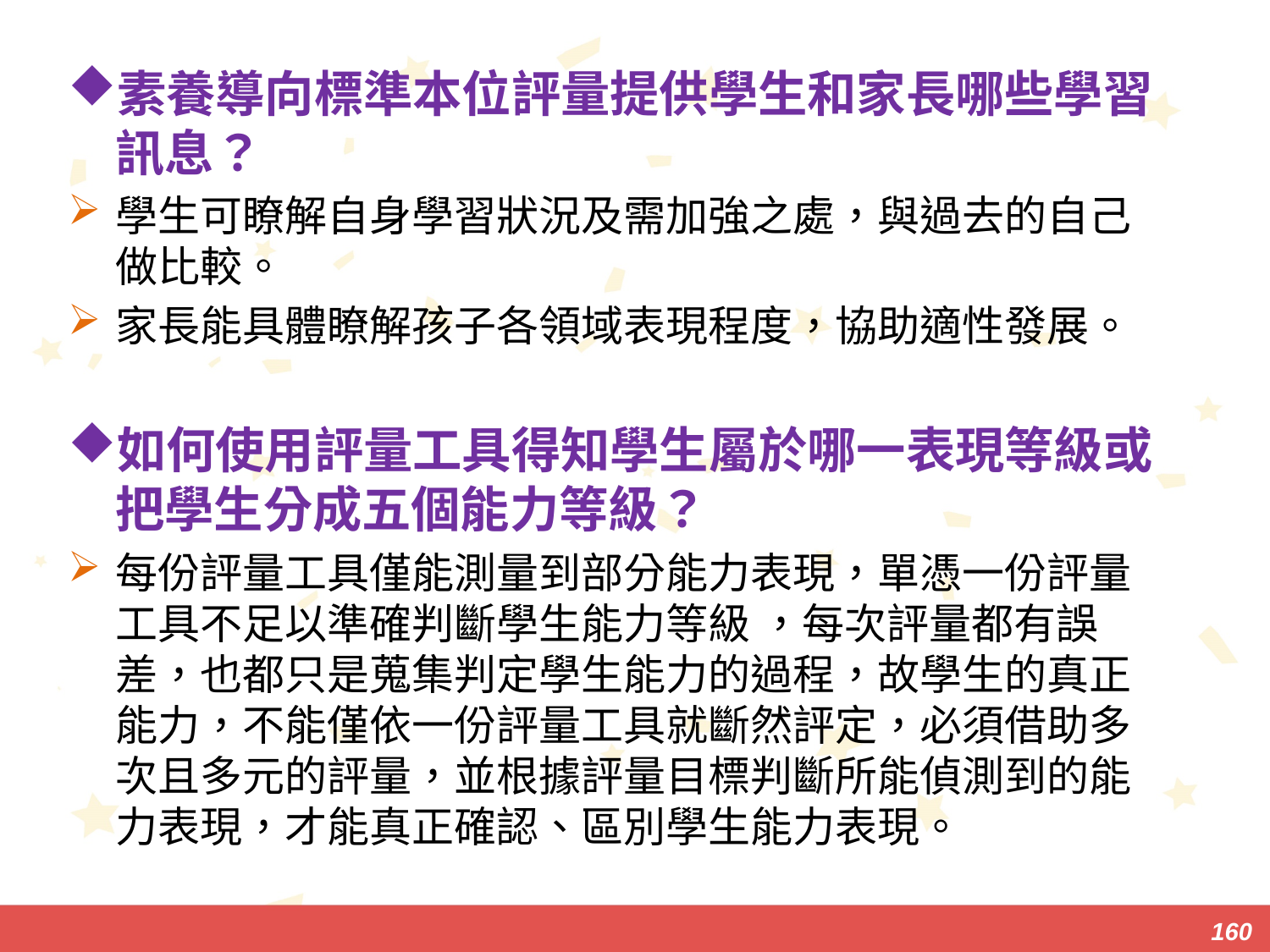

素養導向標準本位評量提供學生和家長哪些學習訊息？
學生可瞭解自身學習狀況及需加強之處，與過去的自己做比較。
家長能具體瞭解孩子各領域表現程度，協助適性發展。

如何使用評量工具得知學生屬於哪一表現等級或把學生分成五個能力等級？
每份評量工具僅能測量到部分能力表現，單憑一份評量工具不足以準確判斷學生能力等級 ，每次評量都有誤差，也都只是蒐集判定學生能力的過程，故學生的真正能力，不能僅依一份評量工具就斷然評定，必須借助多次且多元的評量，並根據評量目標判斷所能偵測到的能力表現，才能真正確認、區別學生能力表現。
160